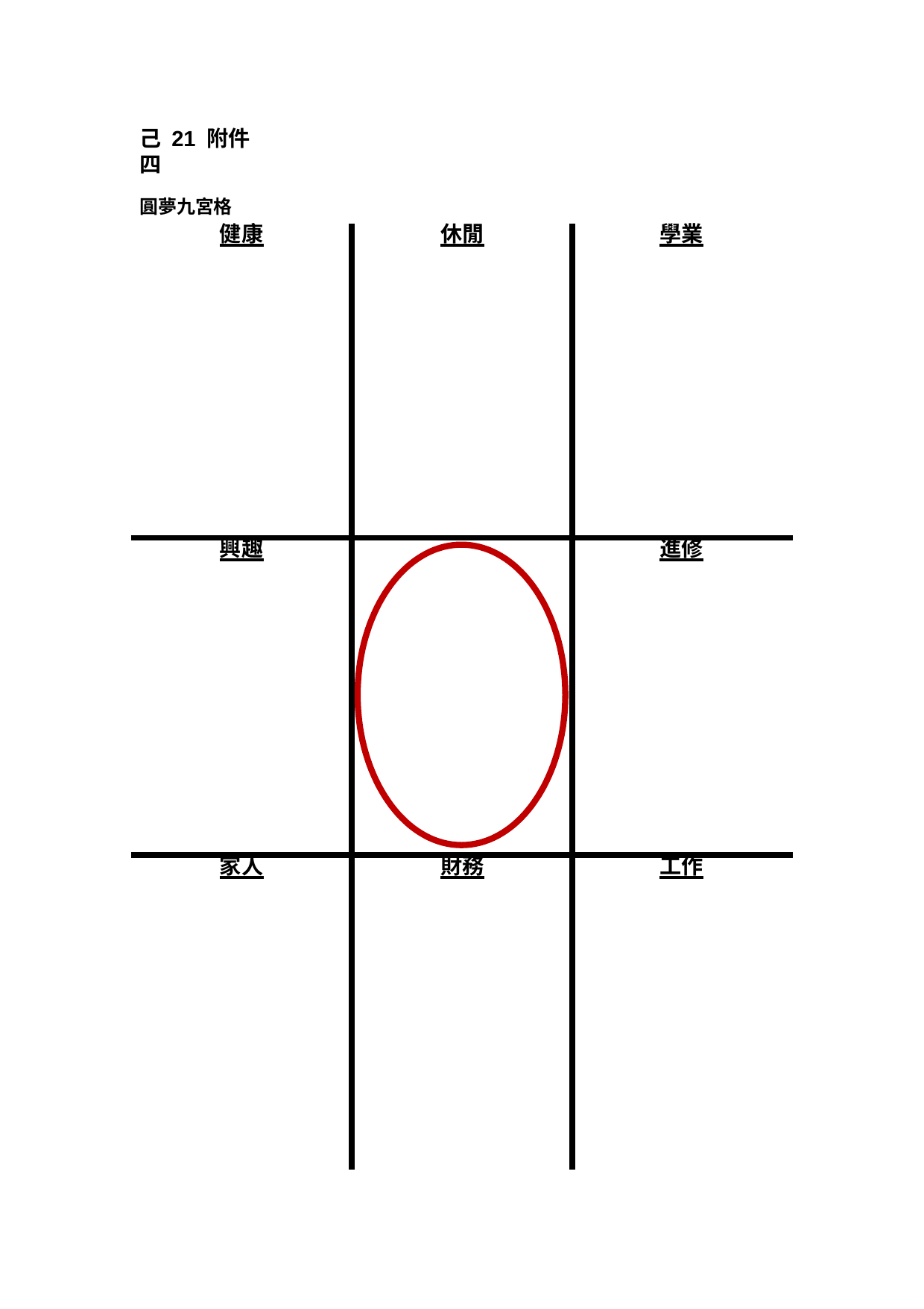

己 21 附件四
圓夢九宮格
| 健康 | 休閒 | 學業 |
| --- | --- | --- |
| 興趣 |  | 進修 |
| 家人 | 財務 | 工作 |